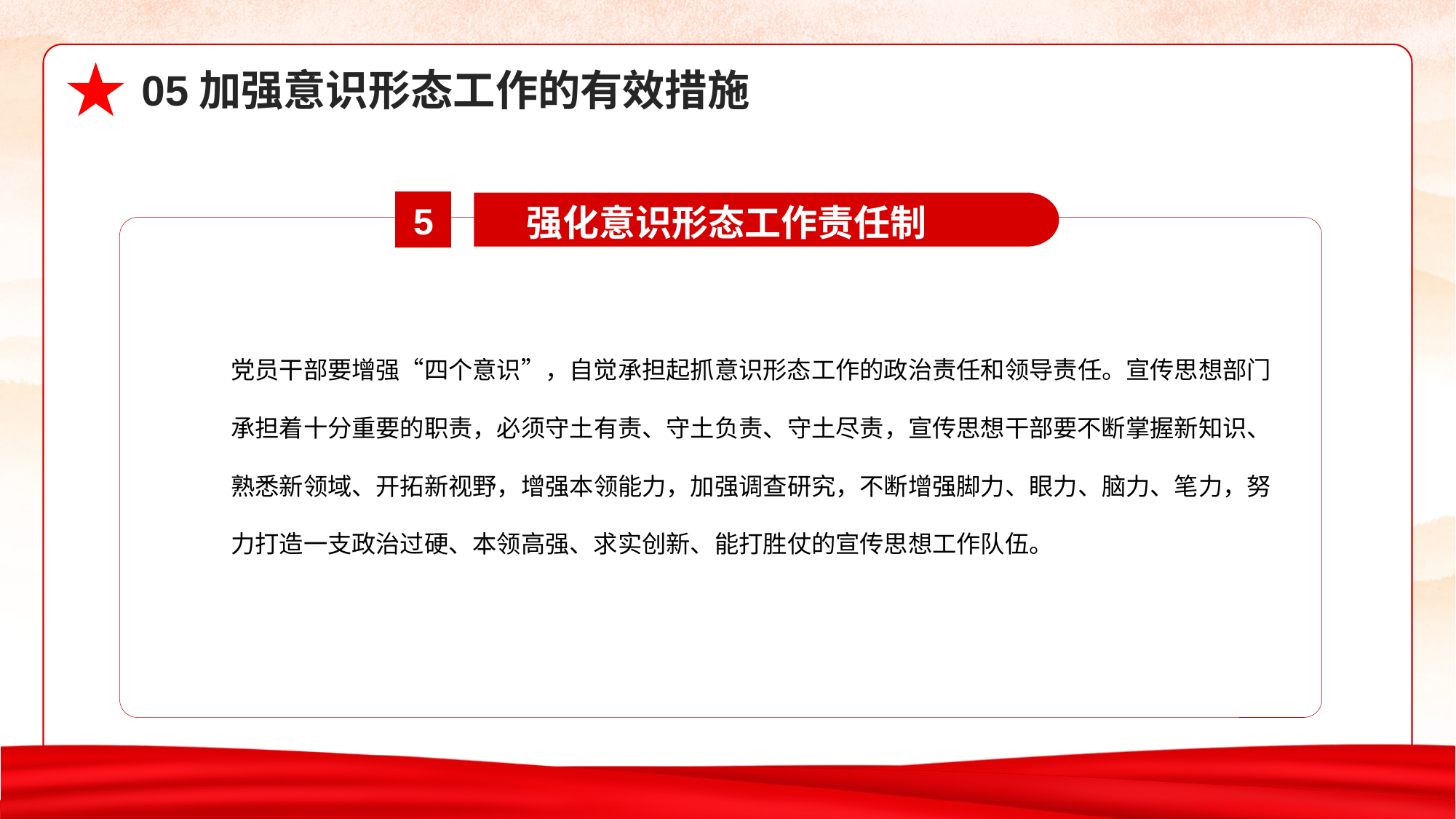

5
强化意识形态工作责任制

党员干部要增强“四个意识”，自觉承担起抓意识形态工作的政治责任和领导责任。宣传思想部门承担着十分重要的职责，必须守土有责、守土负责、守土尽责，宣传思想干部要不断掌握新知识、熟悉新领域、开拓新视野，增强本领能力，加强调查研究，不断增强脚力、眼力、脑力、笔力，努力打造一支政治过硬、本领高强、求实创新、能打胜仗的宣传思想工作队伍。